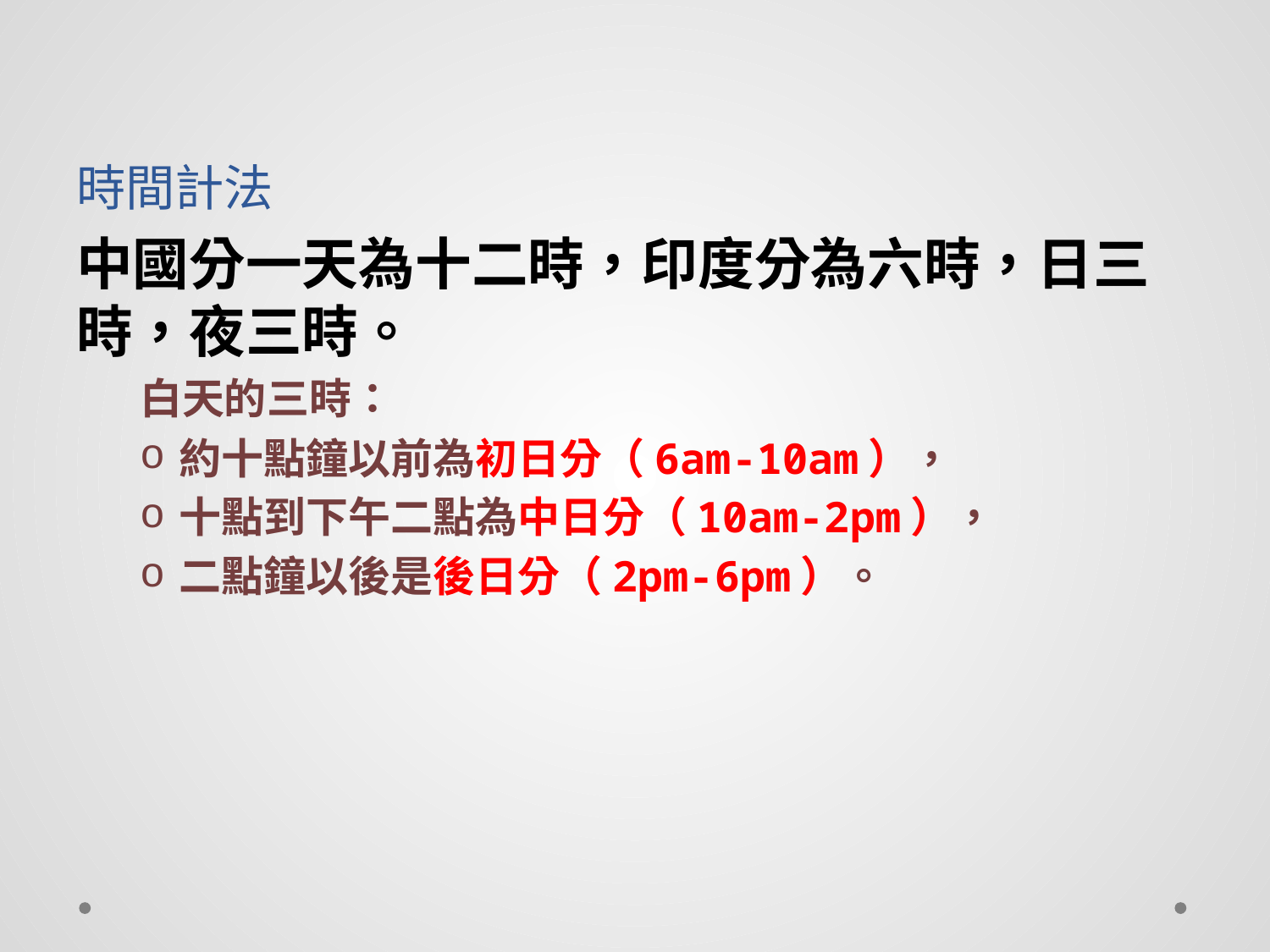

# 時間計法
中國分一天為十二時，印度分為六時，日三時，夜三時。
白天的三時：
約十點鐘以前為初日分（6am-10am），
十點到下午二點為中日分（10am-2pm），
二點鐘以後是後日分（2pm-6pm）。